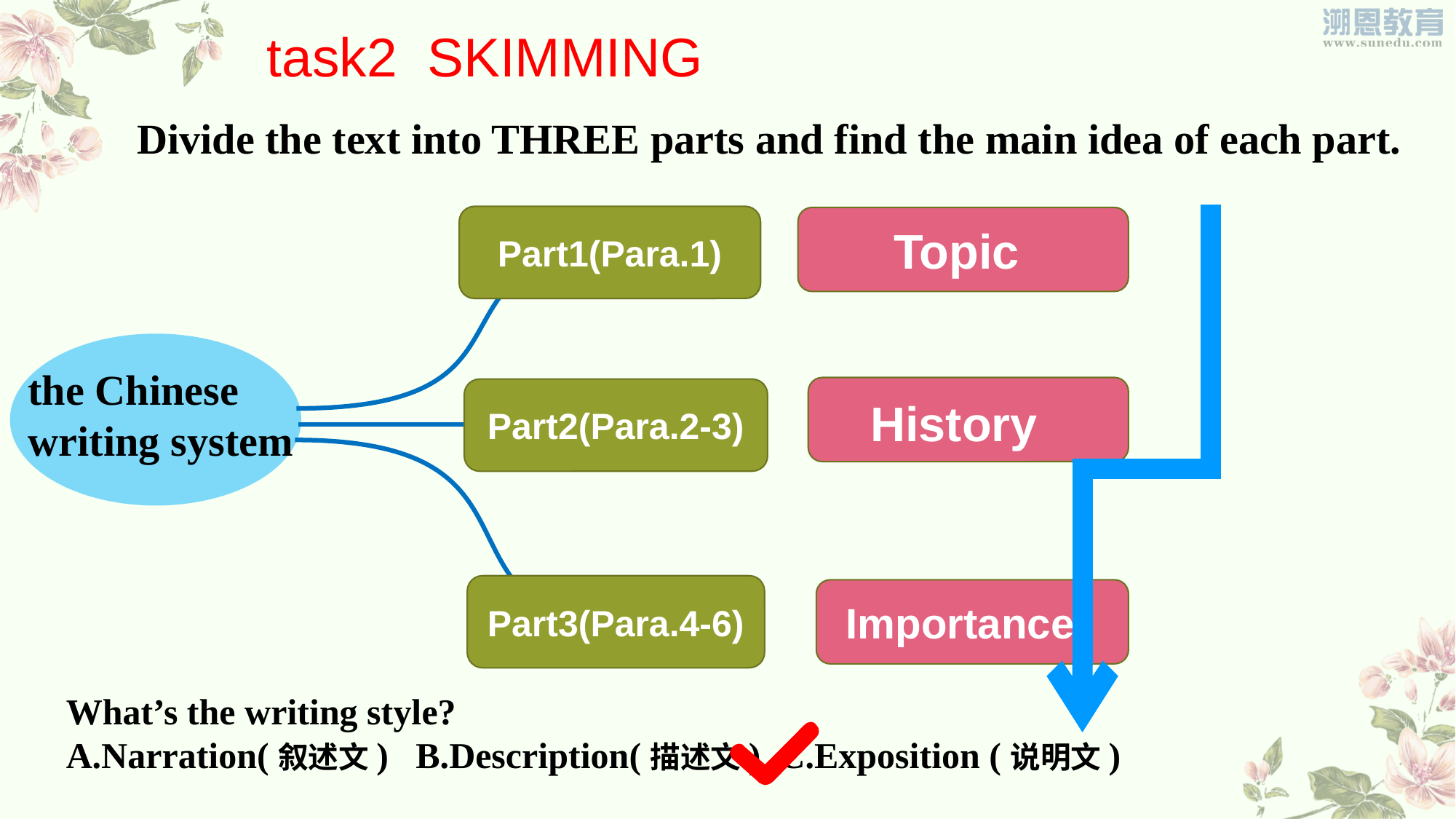

task2  SKIMMING
Divide the text into THREE parts and find the main idea of each part.
Part1(Para.1)
Topic

the Chinese writing system
History
Part2(Para.2-3)
Part3(Para.4-6)
Importance
What’s the writing style?
A.Narration(叙述文)   B.Description(描述文)  C.Exposition (说明文)